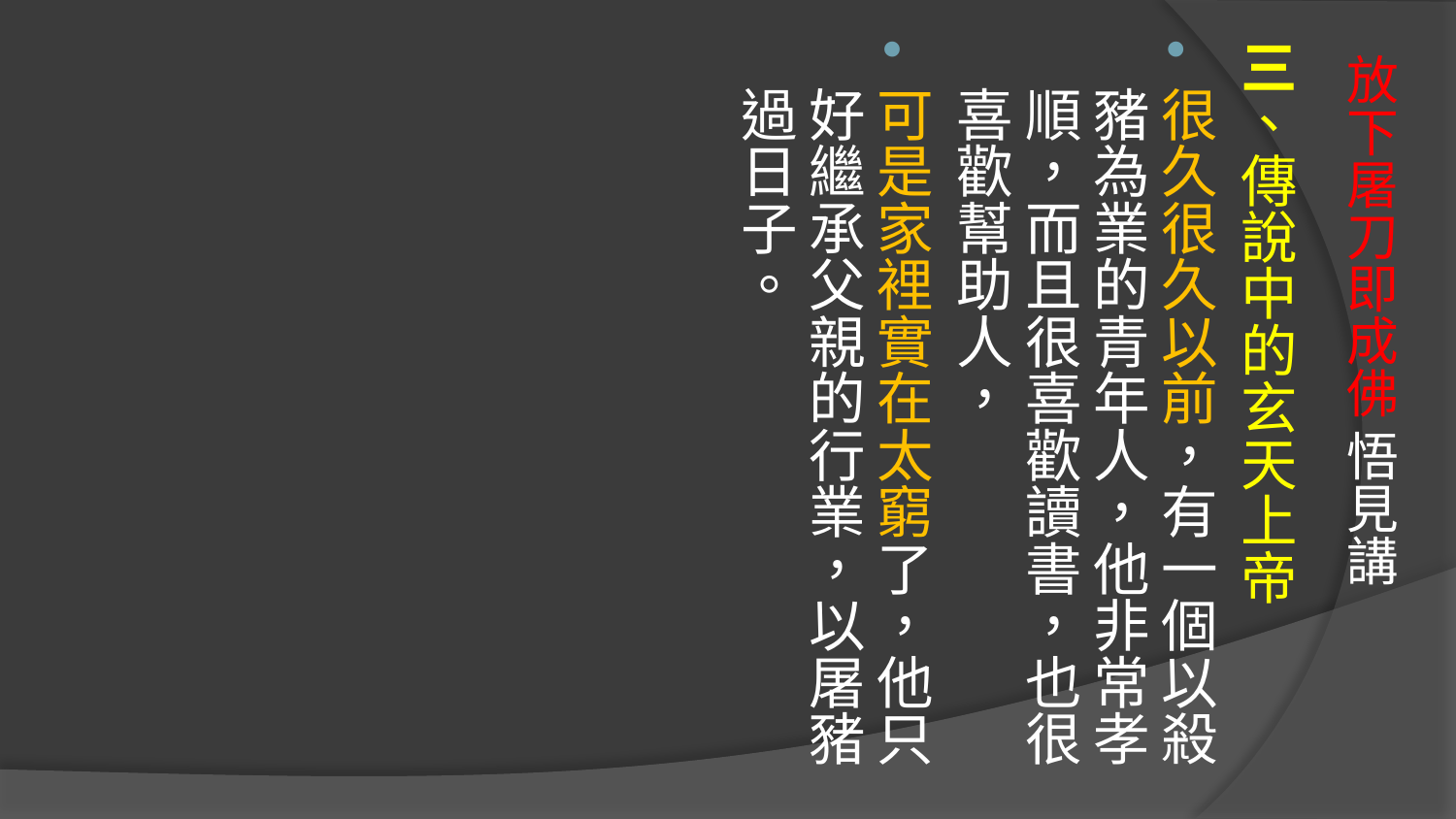

三、傳說中的玄天上帝
很久很久以前，有一個以殺豬為業的青年人，他非常孝順，而且很喜歡讀書，也很喜歡幫助人，
可是家裡實在太窮了，他只好繼承父親的行業，以屠豬過日子。

# 放下屠刀即成佛 悟見講